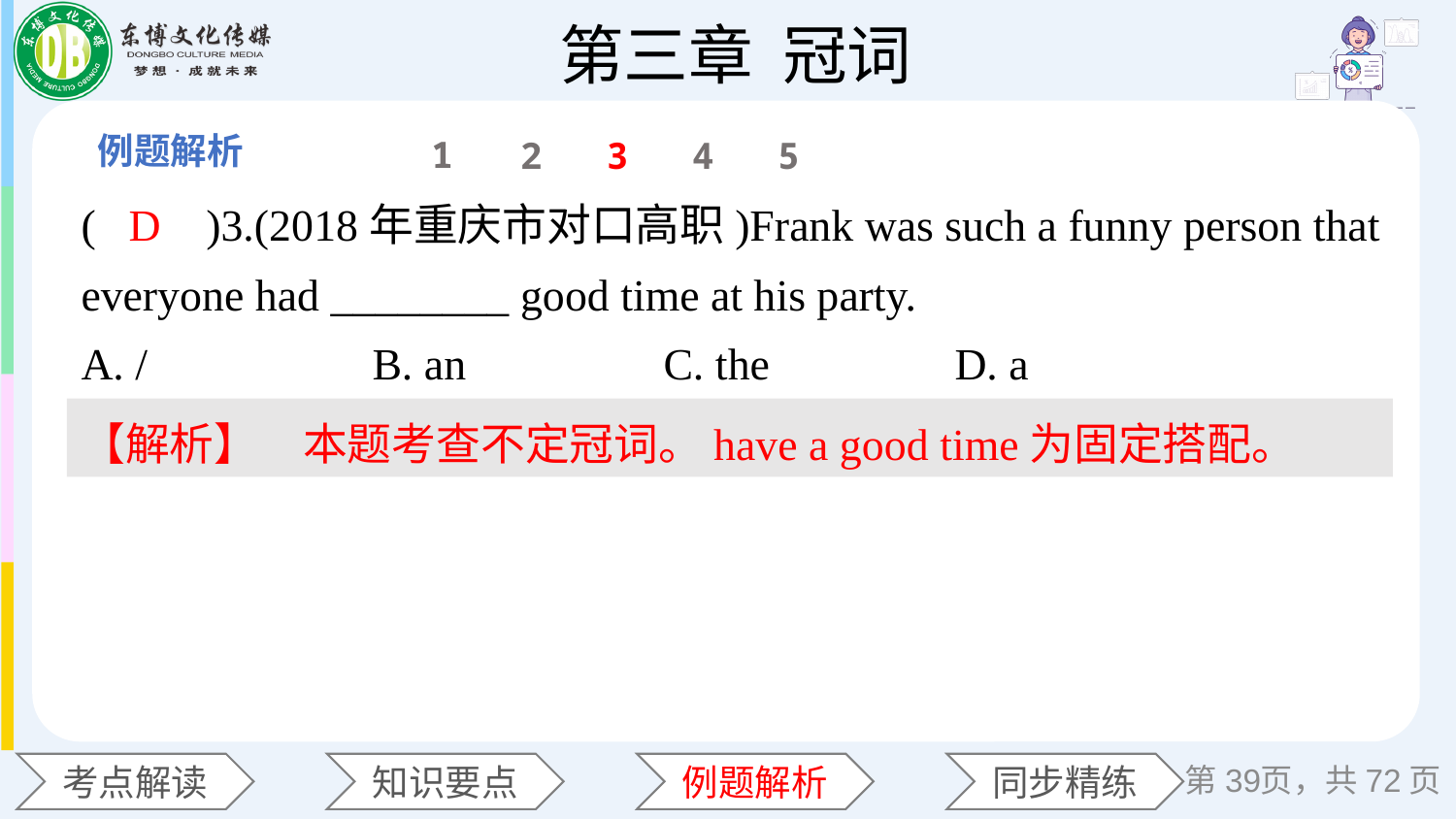

1
2
3
4
5
(　　)3.(2018年重庆市对口高职)Frank was such a funny person that everyone had ________ good time at his party.
A. /    		B. an    		C. the    	D. a
D
【解析】　本题考查不定冠词。have a good time为固定搭配。
第39页，共72页